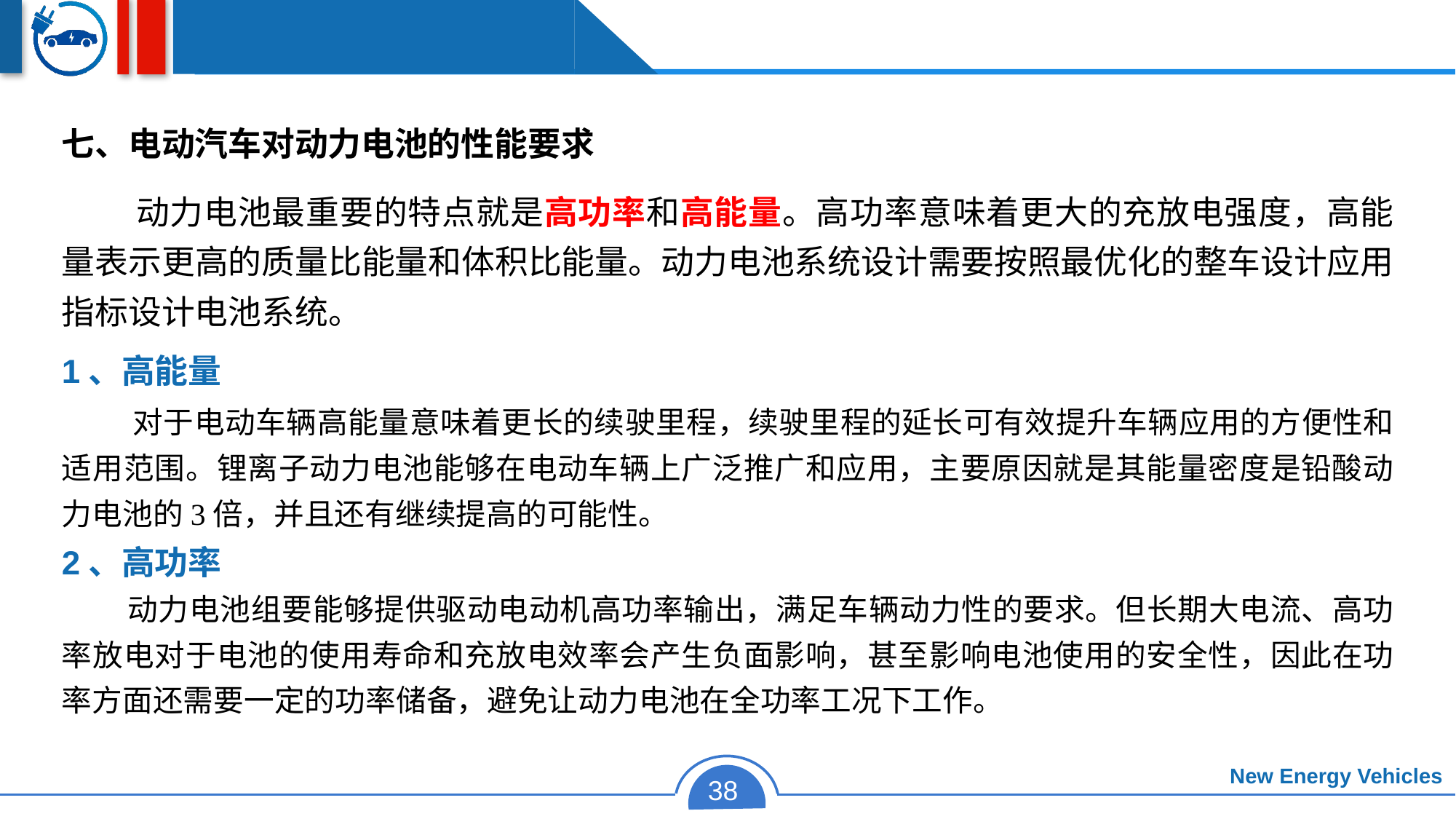

七、电动汽车对动力电池的性能要求
        动力电池最重要的特点就是高功率和高能量。高功率意味着更大的充放电强度，高能量表示更高的质量比能量和体积比能量。动力电池系统设计需要按照最优化的整车设计应用指标设计电池系统。
1、高能量
        对于电动车辆高能量意味着更长的续驶里程，续驶里程的延长可有效提升车辆应用的方便性和适用范围。锂离子动力电池能够在电动车辆上广泛推广和应用，主要原因就是其能量密度是铅酸动力电池的3倍，并且还有继续提高的可能性。
2、高功率
        动力电池组要能够提供驱动电动机高功率输出，满足车辆动力性的要求。但长期大电流、高功率放电对于电池的使用寿命和充放电效率会产生负面影响，甚至影响电池使用的安全性，因此在功率方面还需要一定的功率储备，避免让动力电池在全功率工况下工作。